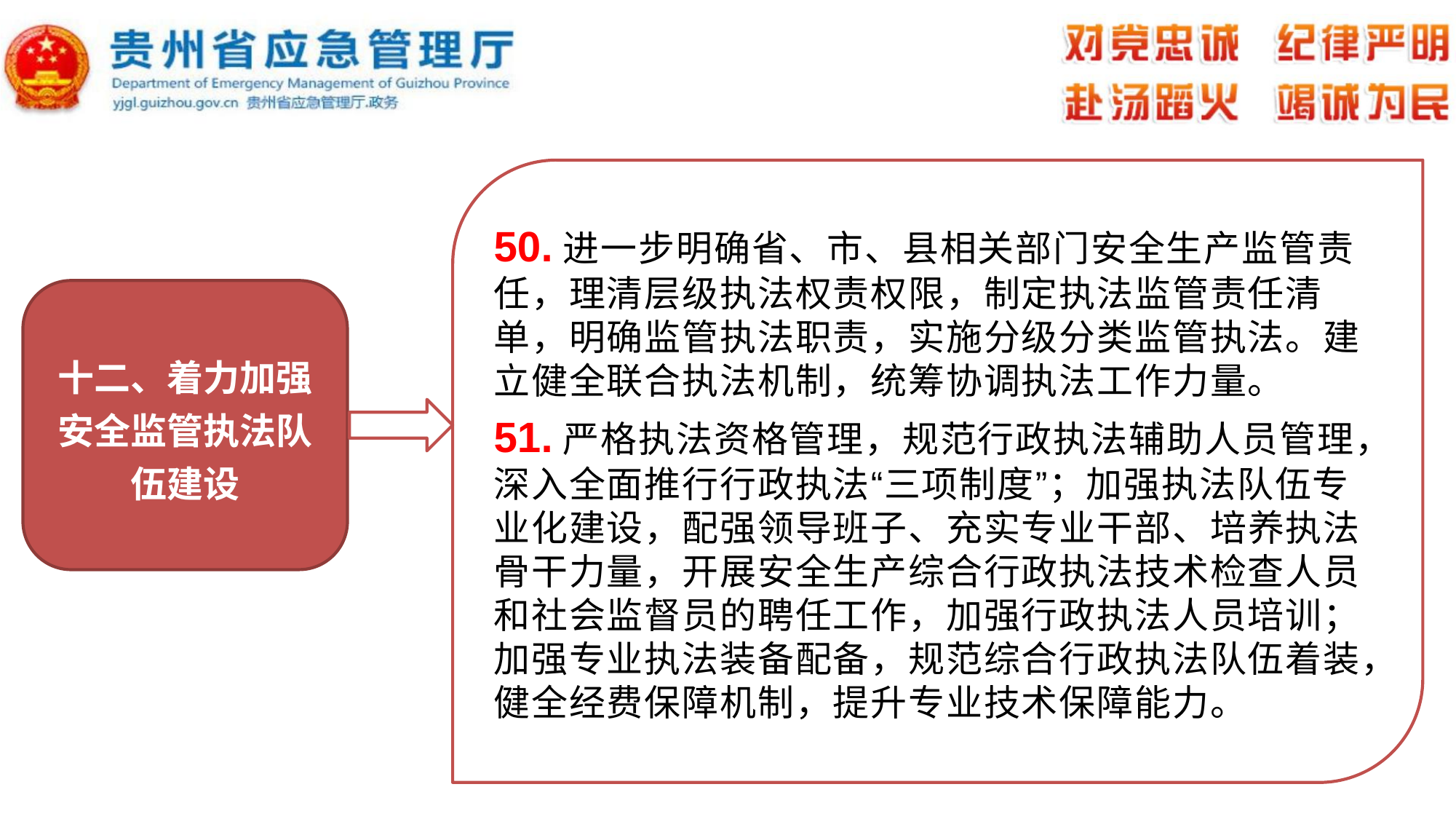

50.进一步明确省、市、县相关部门安全生产监管责任，理清层级执法权责权限，制定执法监管责任清单，明确监管执法职责，实施分级分类监管执法。建立健全联合执法机制，统筹协调执法工作力量。
51.严格执法资格管理，规范行政执法辅助人员管理，深入全面推行行政执法“三项制度”；加强执法队伍专业化建设，配强领导班子、充实专业干部、培养执法骨干力量，开展安全生产综合行政执法技术检查人员和社会监督员的聘任工作，加强行政执法人员培训；加强专业执法装备配备，规范综合行政执法队伍着装，健全经费保障机制，提升专业技术保障能力。
十二、着力加强安全监管执法队伍建设